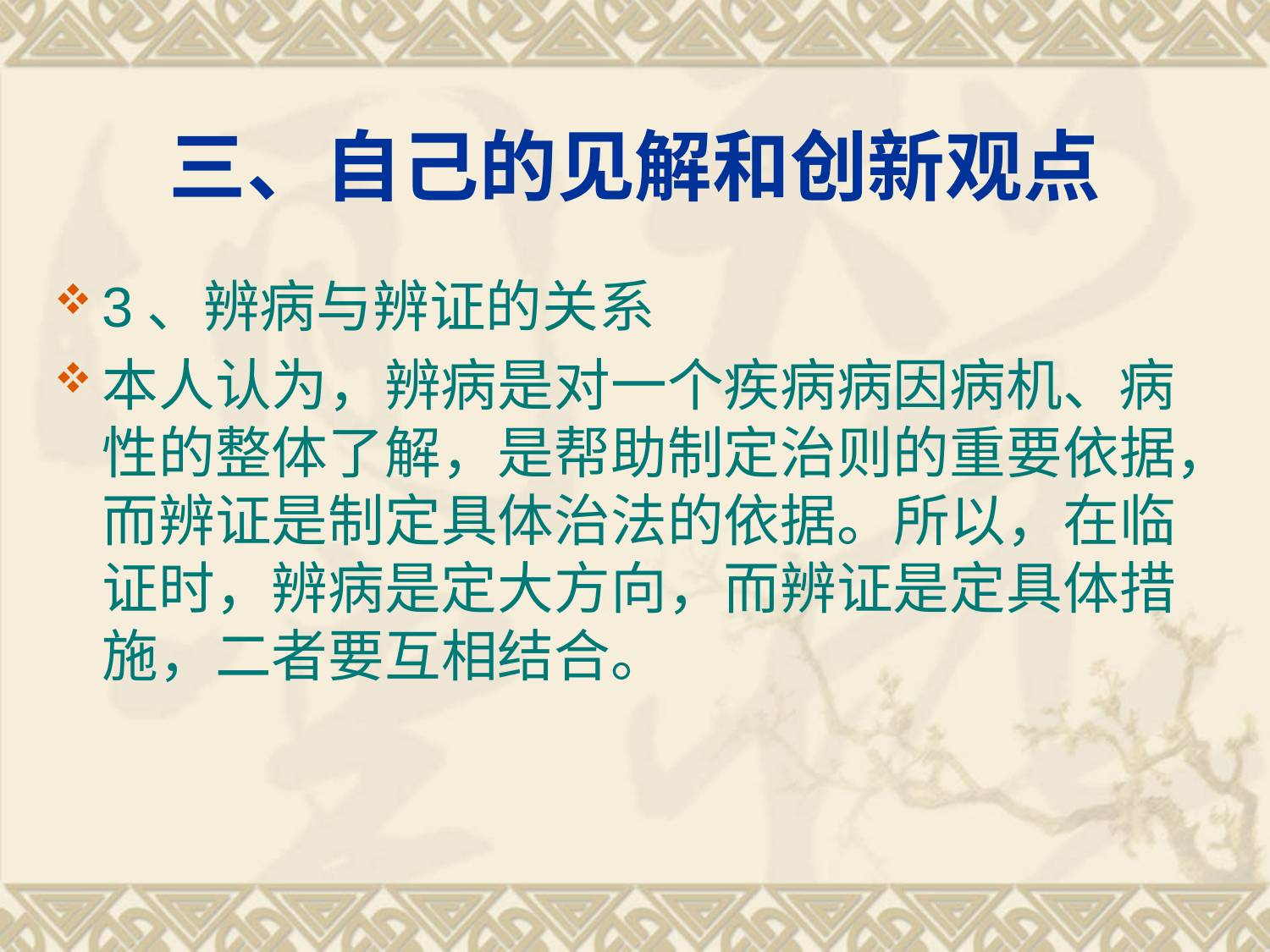

# 三、自己的见解和创新观点
3、辨病与辨证的关系
本人认为，辨病是对一个疾病病因病机、病性的整体了解，是帮助制定治则的重要依据，而辨证是制定具体治法的依据。所以，在临证时，辨病是定大方向，而辨证是定具体措施，二者要互相结合。